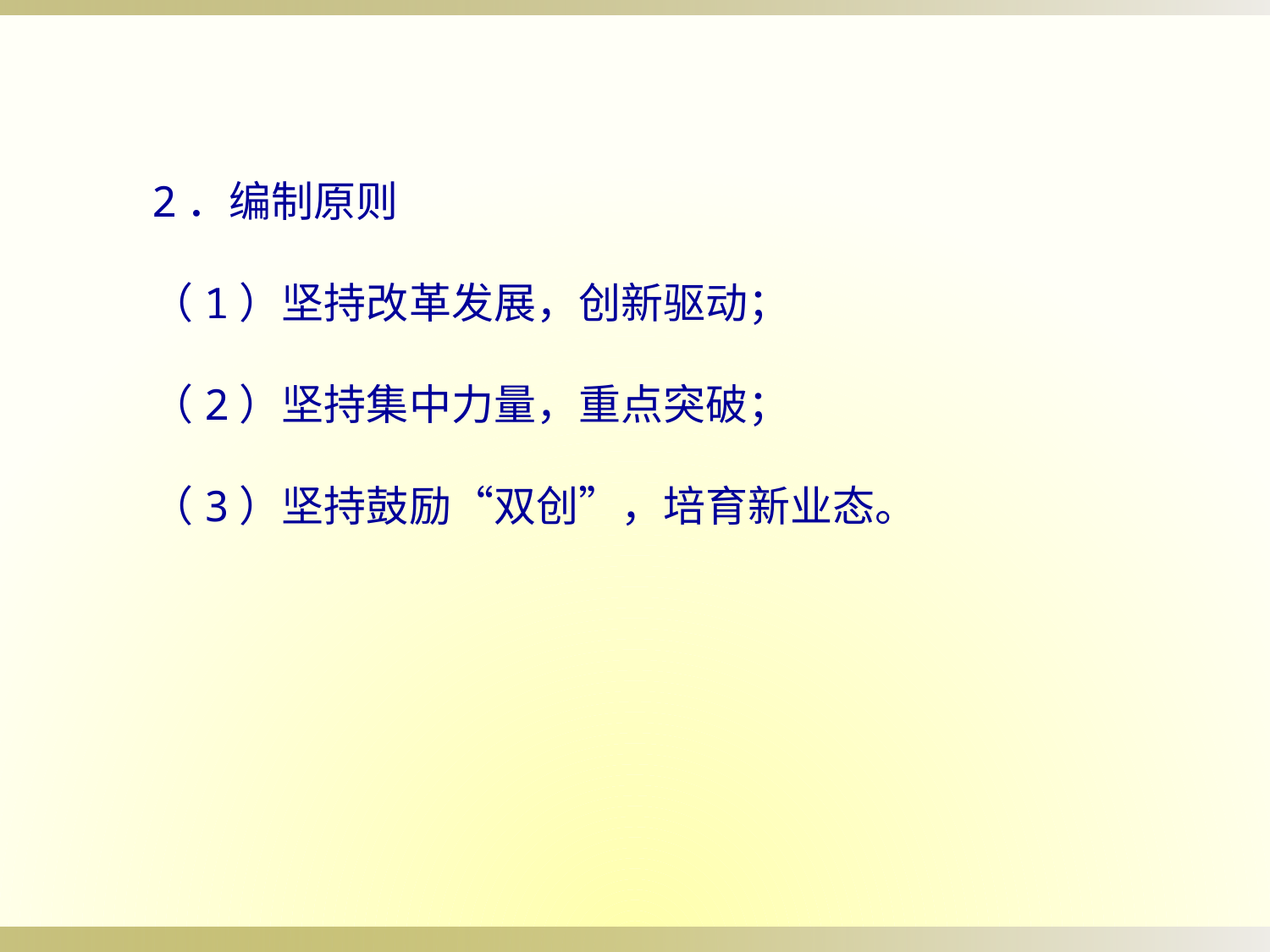

2．编制原则

（1）坚持改革发展，创新驱动；

（2）坚持集中力量，重点突破；

（3）坚持鼓励“双创”，培育新业态。